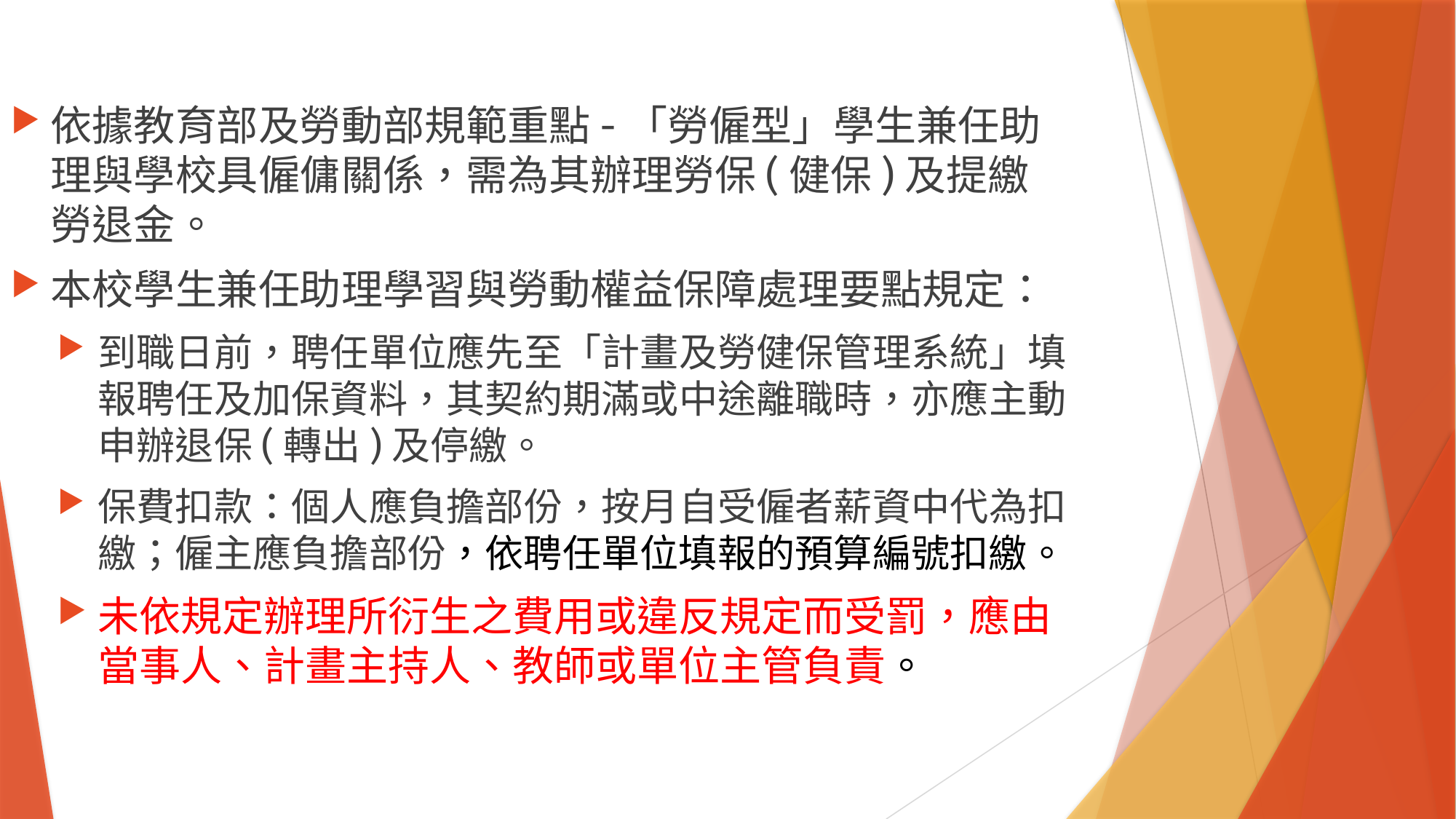

依據教育部及勞動部規範重點-「勞僱型」學生兼任助理與學校具僱傭關係，需為其辦理勞保(健保)及提繳勞退金。
本校學生兼任助理學習與勞動權益保障處理要點規定：
到職日前，聘任單位應先至「計畫及勞健保管理系統」填報聘任及加保資料，其契約期滿或中途離職時，亦應主動申辦退保(轉出)及停繳。
保費扣款：個人應負擔部份，按月自受僱者薪資中代為扣繳；僱主應負擔部份，依聘任單位填報的預算編號扣繳。
未依規定辦理所衍生之費用或違反規定而受罰，應由當事人、計畫主持人、教師或單位主管負責。